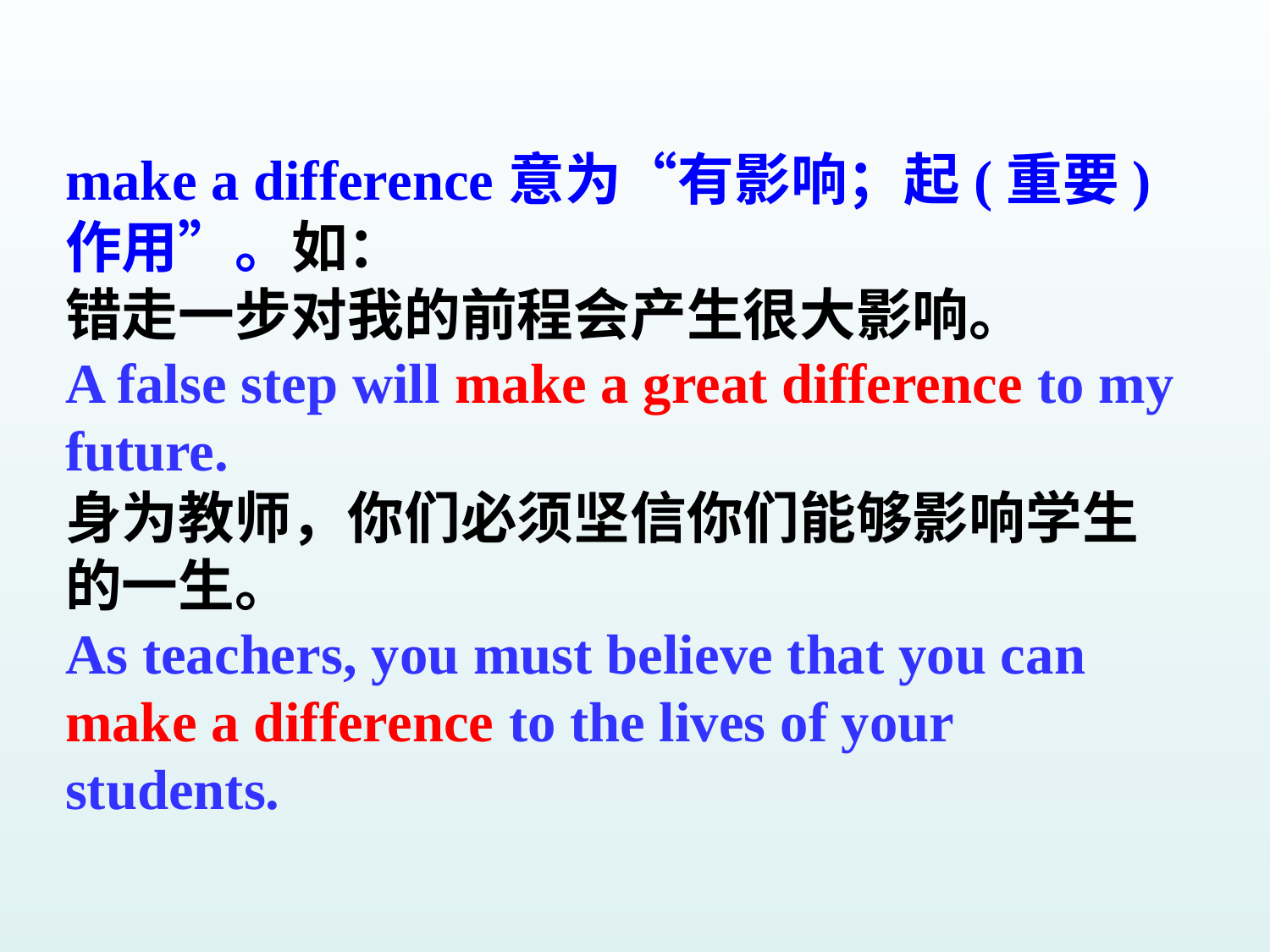

make a difference意为“有影响；起(重要)作用”。如：
错走一步对我的前程会产生很大影响。
A false step will make a great difference to my future.
身为教师，你们必须坚信你们能够影响学生的一生。
As teachers, you must believe that you can make a difference to the lives of your students.